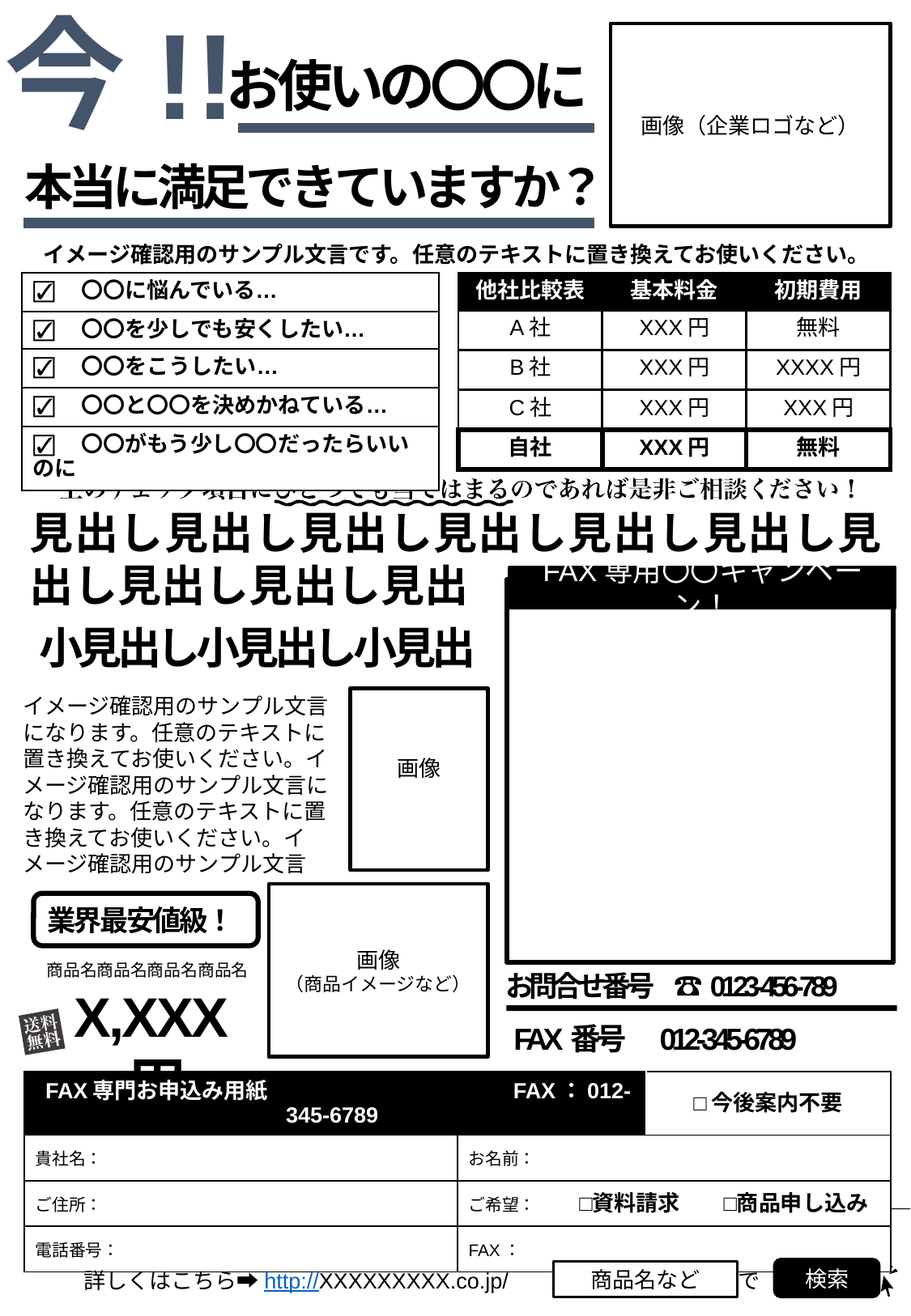

今!!

画像（企業ロゴなど）
お使いの〇〇に
本当に満足できていますか？
イメージ確認用のサンプル文言です。任意のテキストに置き換えてお使いください。
| ☑　〇〇に悩んでいる… |
| --- |
| ☑　〇〇を少しでも安くしたい… |
| ☑　〇〇をこうしたい… |
| ☑　〇〇と〇〇を決めかねている… |
| ☑　〇〇がもう少し〇〇だったらいいのに |
| 他社比較表 | 基本料金 | 初期費用 |
| --- | --- | --- |
| A社 | XXX円 | 無料 |
| B社 | XXX円 | XXXX円 |
| C社 | XXX円 | XXX円 |
| 自社 | XXX円 | 無料 |

見出し見出し見出し見出し見出し見出し見出し見出し見出し見出

FAX専用〇〇キャンペーン！

小見出し小見出し小見出
イメージ確認用のサンプル文言になります。任意のテキストに置き換えてお使いください。イメージ確認用のサンプル文言になります。任意のテキストに置き換えてお使いください。イメージ確認用のサンプル文言
画像

画像
（商品イメージなど）
業界最安値級！
商品名商品名商品名商品名
お問合せ番号　☎0123-456-789
X,XXX円

FAX番号　012-345-6789

| FAX専門お申込み用紙　　　　　　　　　　　FAX：012-345-6789 |  | □今後案内不要 |
| --- | --- | --- |
| 貴社名： | お名前： |  |
| ご住所： | ご希望：　　□資料請求　　□商品申し込み |  |
| 電話番号： | FAX： |  |

検索
で
詳しくはこちら➡http://XXXXXXXXX.co.jp/
商品名など